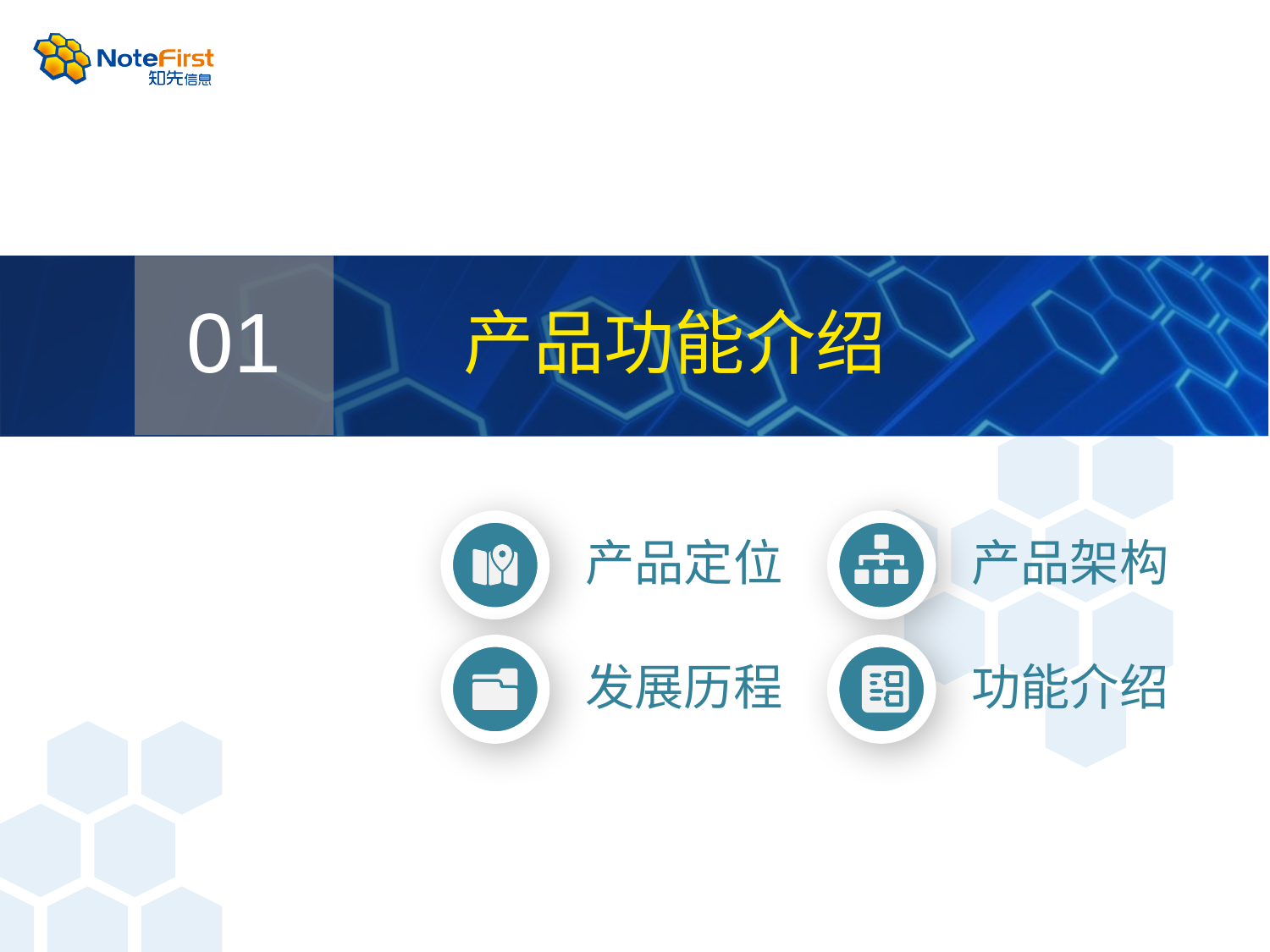

# 01
产品功能介绍

产品架构

产品定位

发展历程

功能介绍